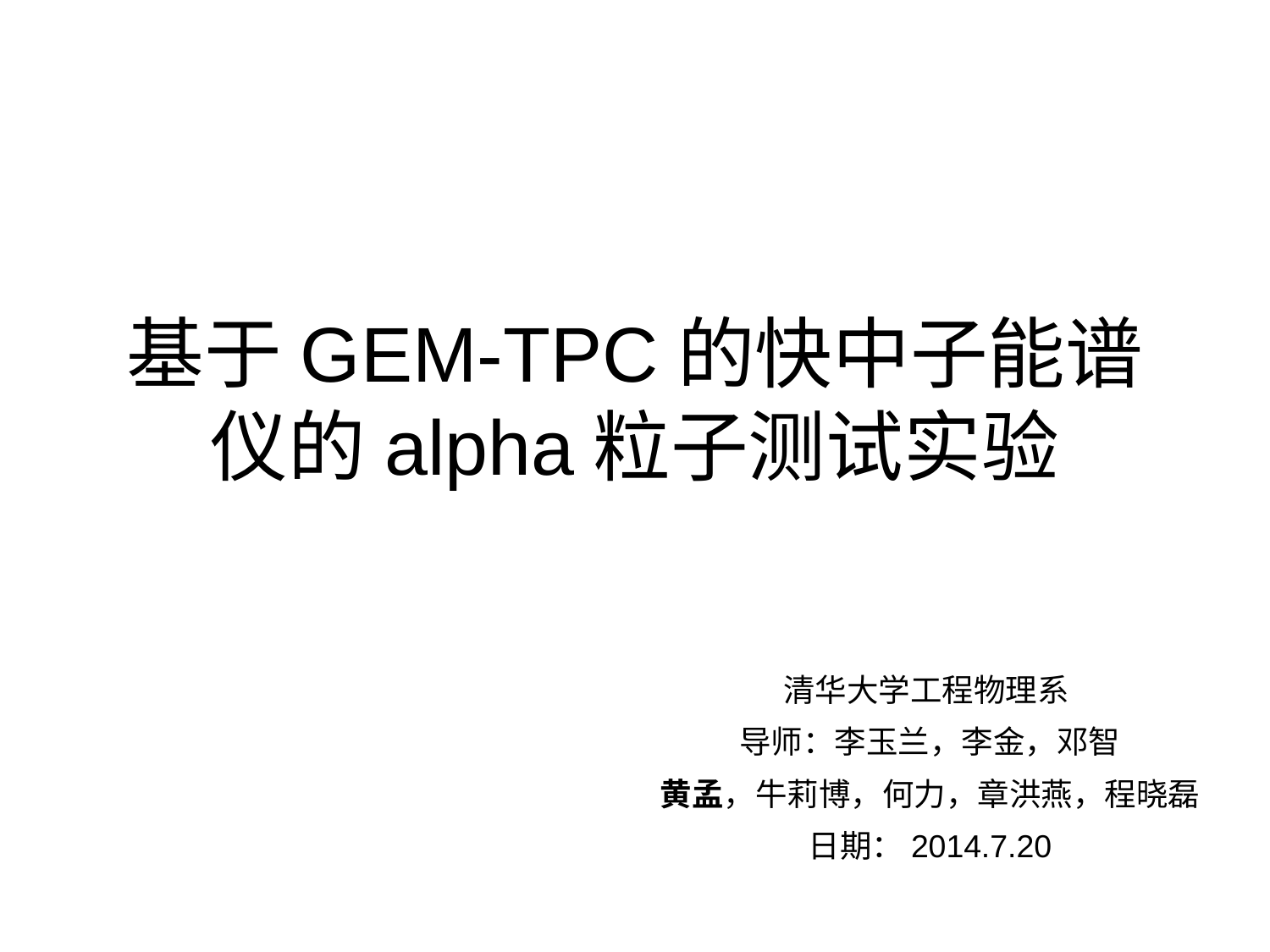

# 基于GEM-TPC的快中子能谱仪的alpha粒子测试实验
清华大学工程物理系
导师：李玉兰，李金，邓智
黄孟，牛莉博，何力，章洪燕，程晓磊
日期：2014.7.20